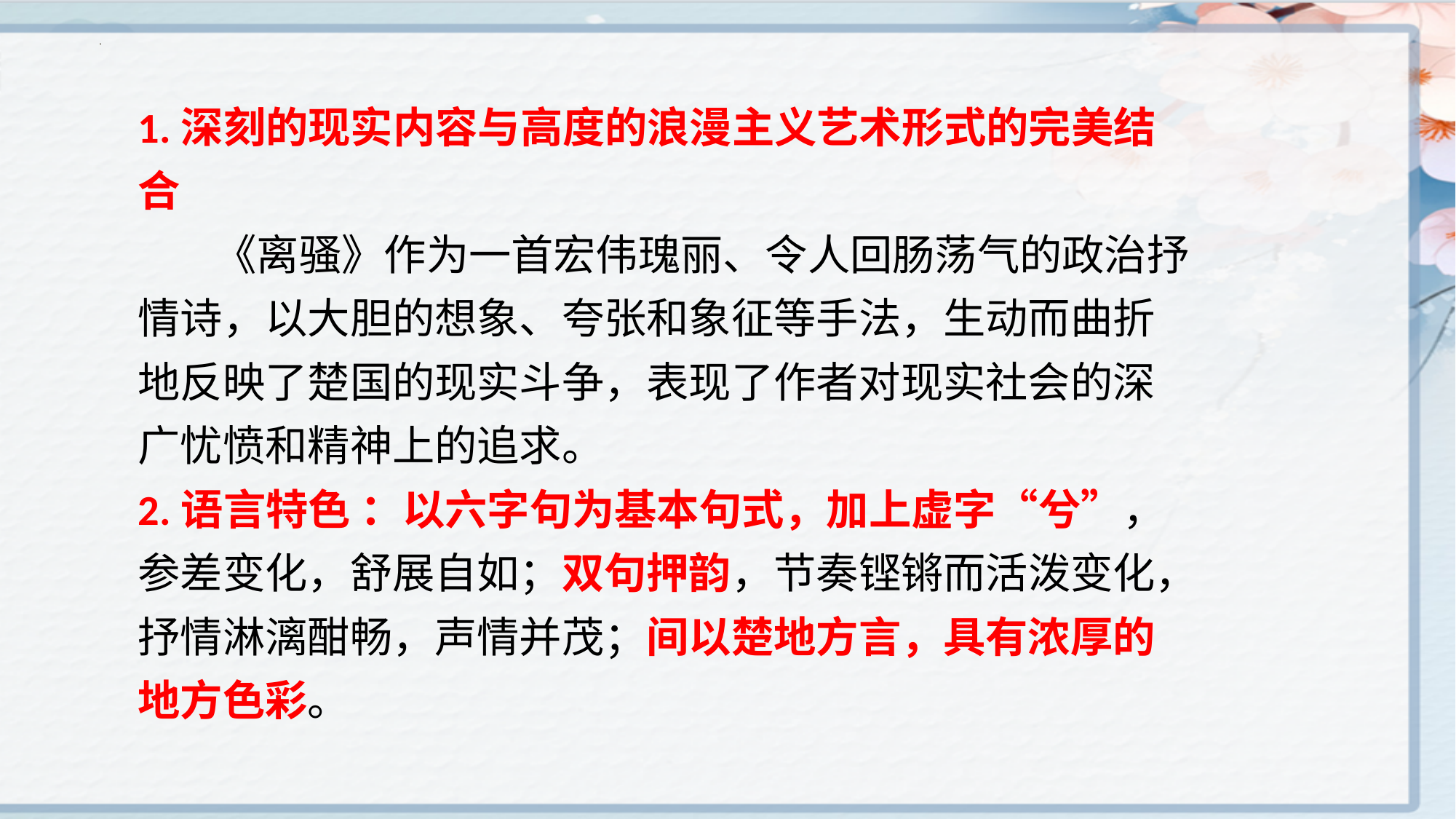

1.深刻的现实内容与高度的浪漫主义艺术形式的完美结合
       《离骚》作为一首宏伟瑰丽、令人回肠荡气的政治抒情诗，以大胆的想象、夸张和象征等手法，生动而曲折地反映了楚国的现实斗争，表现了作者对现实社会的深广忧愤和精神上的追求。
2.语言特色 ：以六字句为基本句式，加上虚字“兮”，参差变化，舒展自如；双句押韵，节奏铿锵而活泼变化，抒情淋漓酣畅，声情并茂；间以楚地方言，具有浓厚的地方色彩。